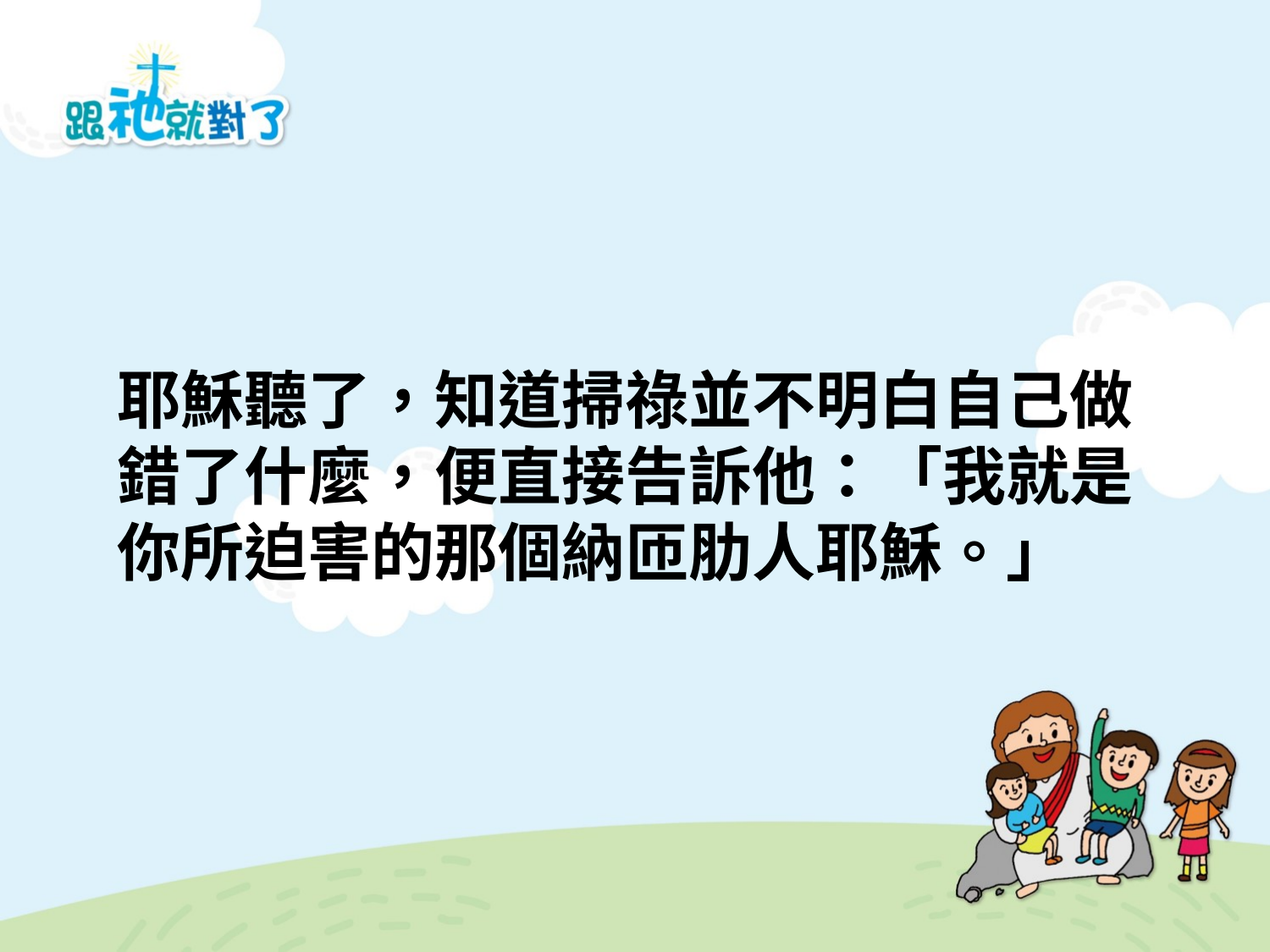

耶穌聽了，知道掃祿並不明白自己做錯了什麼，便直接告訴他：「我就是你所迫害的那個納匝肋人耶穌。」